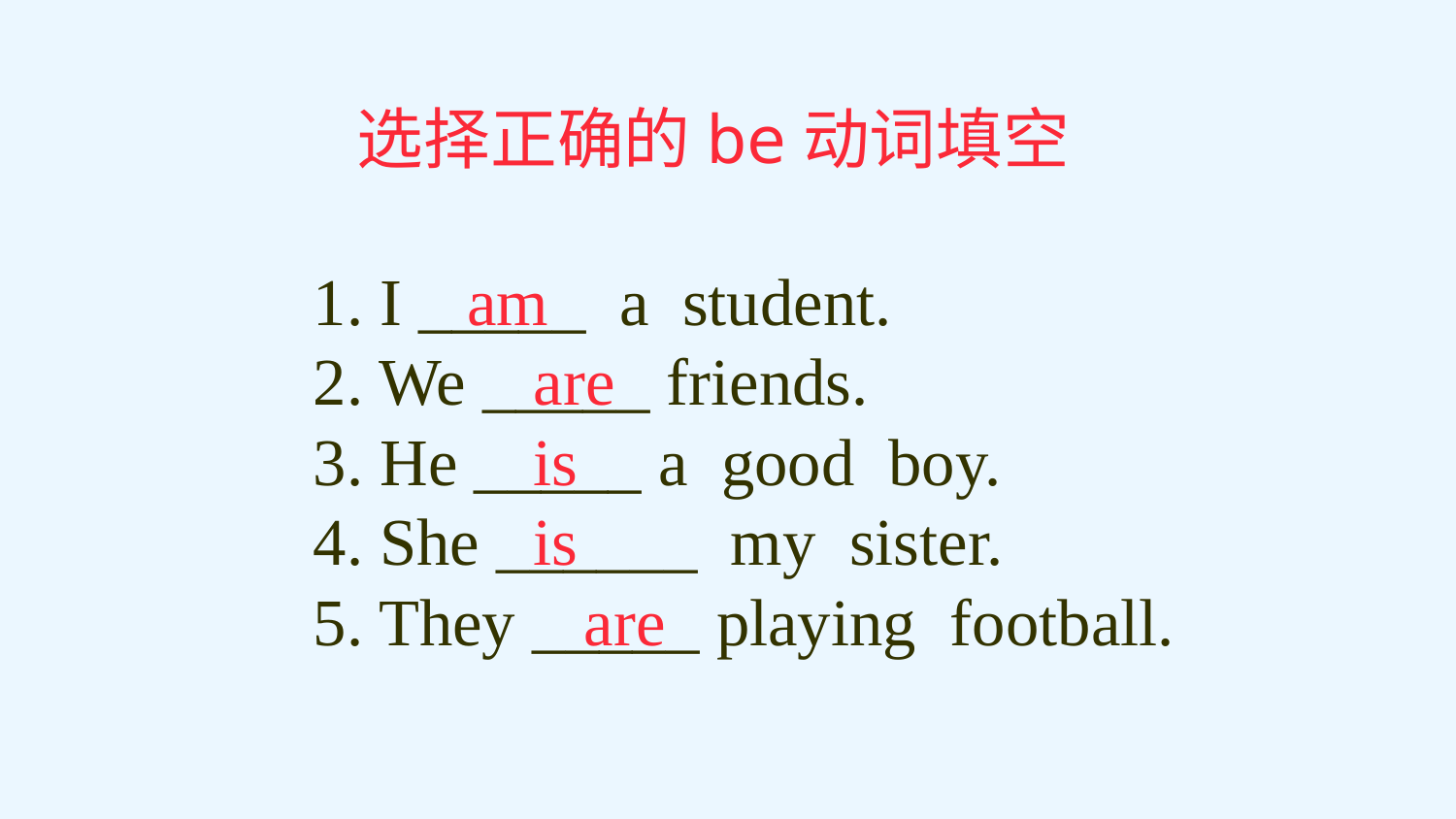

选择正确的be动词填空
am
    are
    is
    is
       are
1. I _____  a  student.
2. We _____ friends.
3. He _____ a  good  boy.
4. She ______  my  sister.
5. They _____ playing  football.